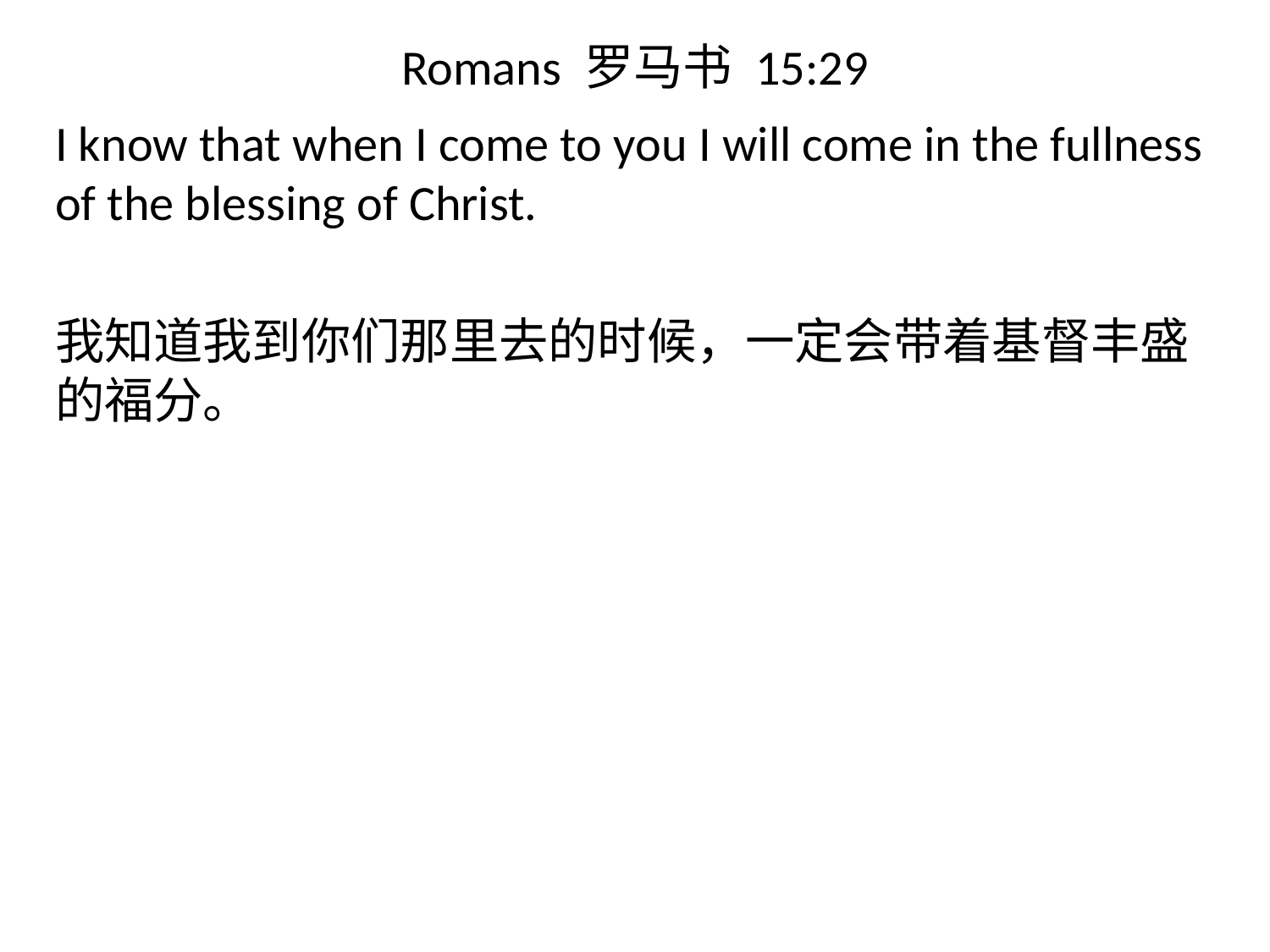

# Romans 罗马书 15:29
I know that when I come to you I will come in the fullness of the blessing of Christ.

我知道我到你们那里去的时候，一定会带着基督丰盛的福分。